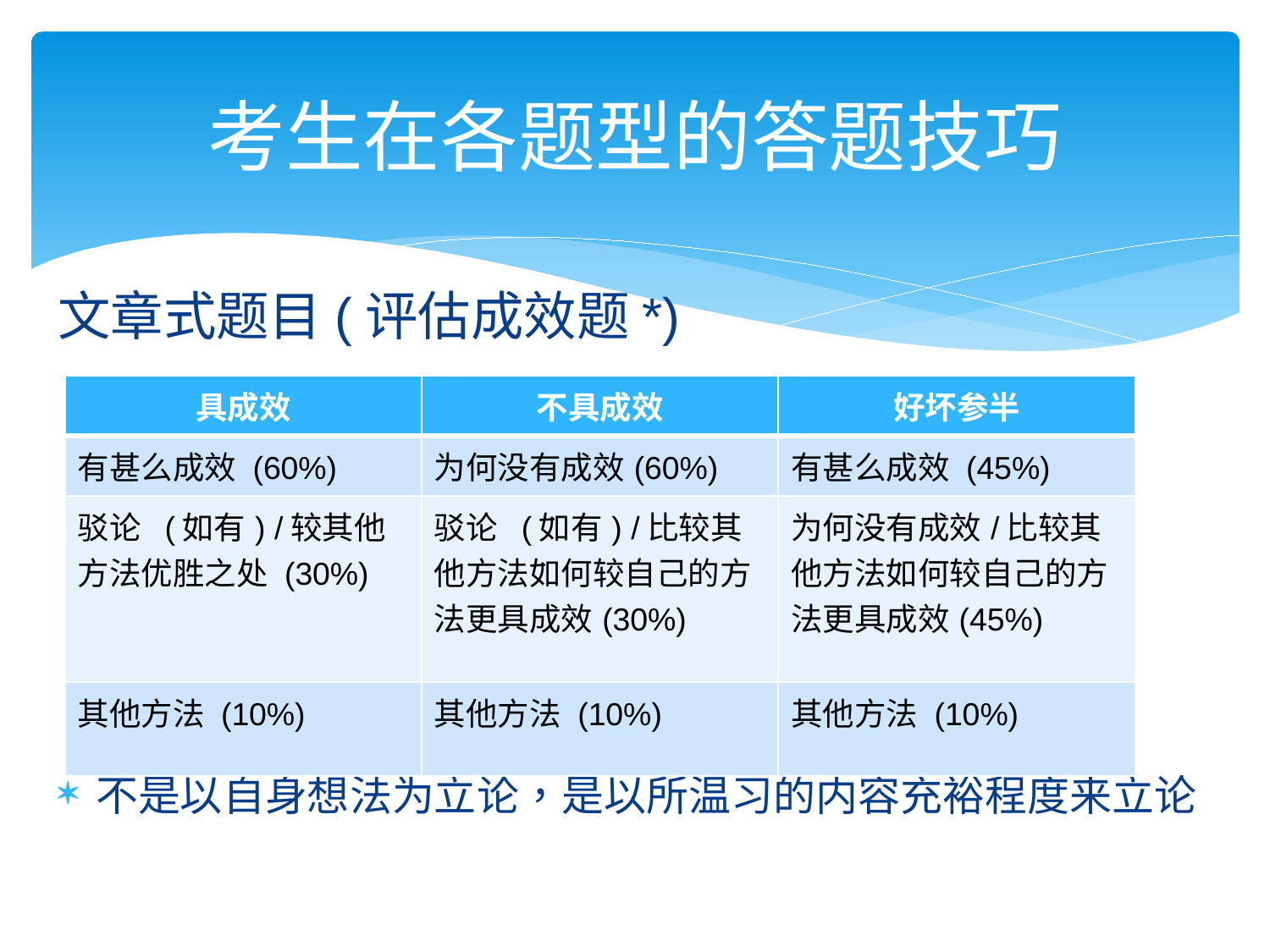

# 考生在各题型的答题技巧
文章式题目(评估成效题*)

不是以自身想法为立论，是以所温习的内容充裕程度来立论
| 具成效 | 不具成效 | 好坏参半 |
| --- | --- | --- |
| 有甚么成效 (60%) | 为何没有成效(60%) | 有甚么成效 (45%) |
| 驳论 (如有) /较其他方法优胜之处 (30%) | 驳论 (如有) /比较其他方法如何较自己的方法更具成效(30%) | 为何没有成效/比较其他方法如何较自己的方法更具成效(45%) |
| 其他方法 (10%) | 其他方法 (10%) | 其他方法 (10%) |